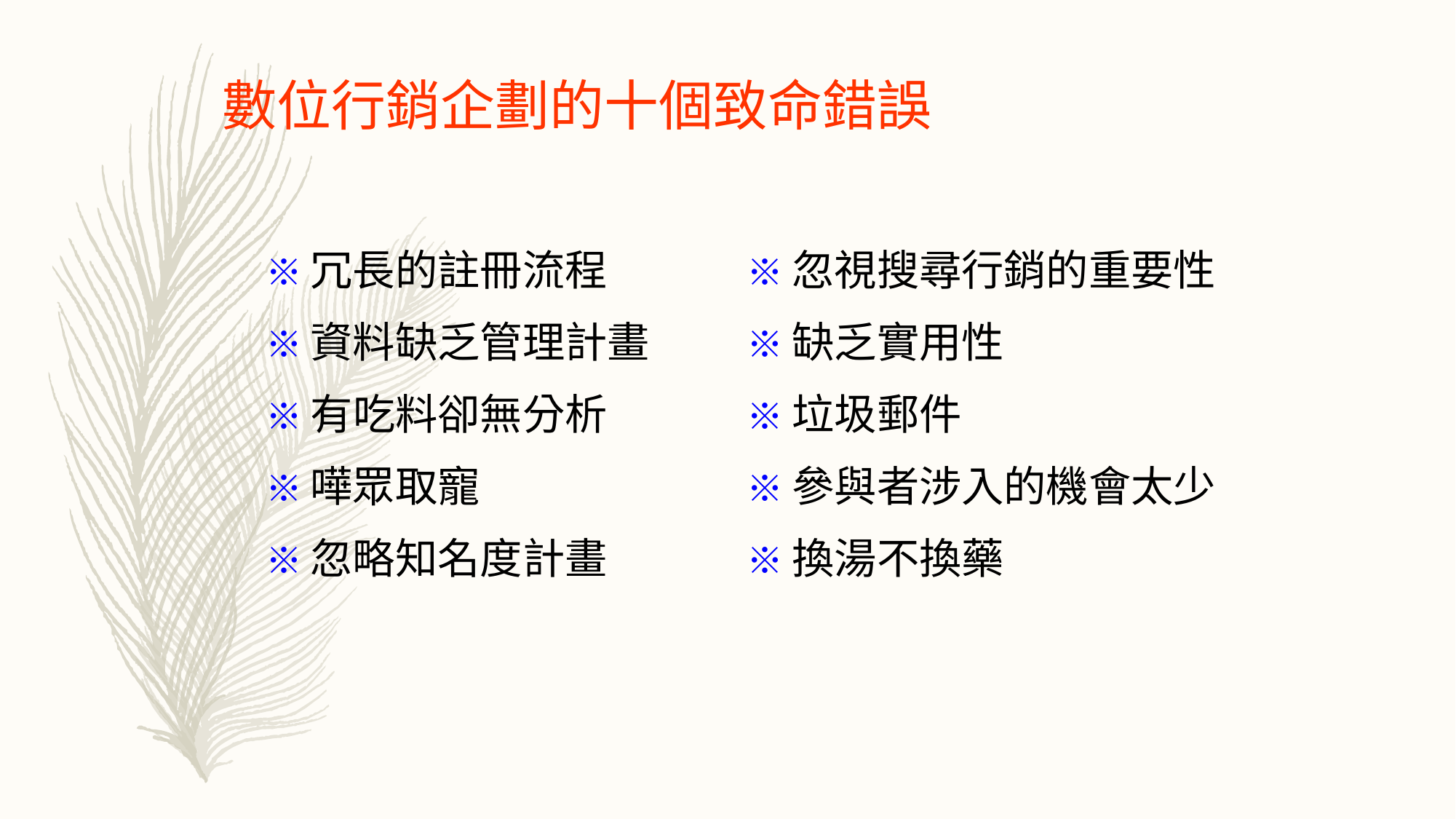

數位行銷企劃的十個致命錯誤
※冗長的註冊流程
※資料缺乏管理計畫
※有吃料卻無分析
※嘩眾取寵
※忽略知名度計畫
※忽視搜尋行銷的重要性
※缺乏實用性
※垃圾郵件
※參與者涉入的機會太少
※換湯不換藥